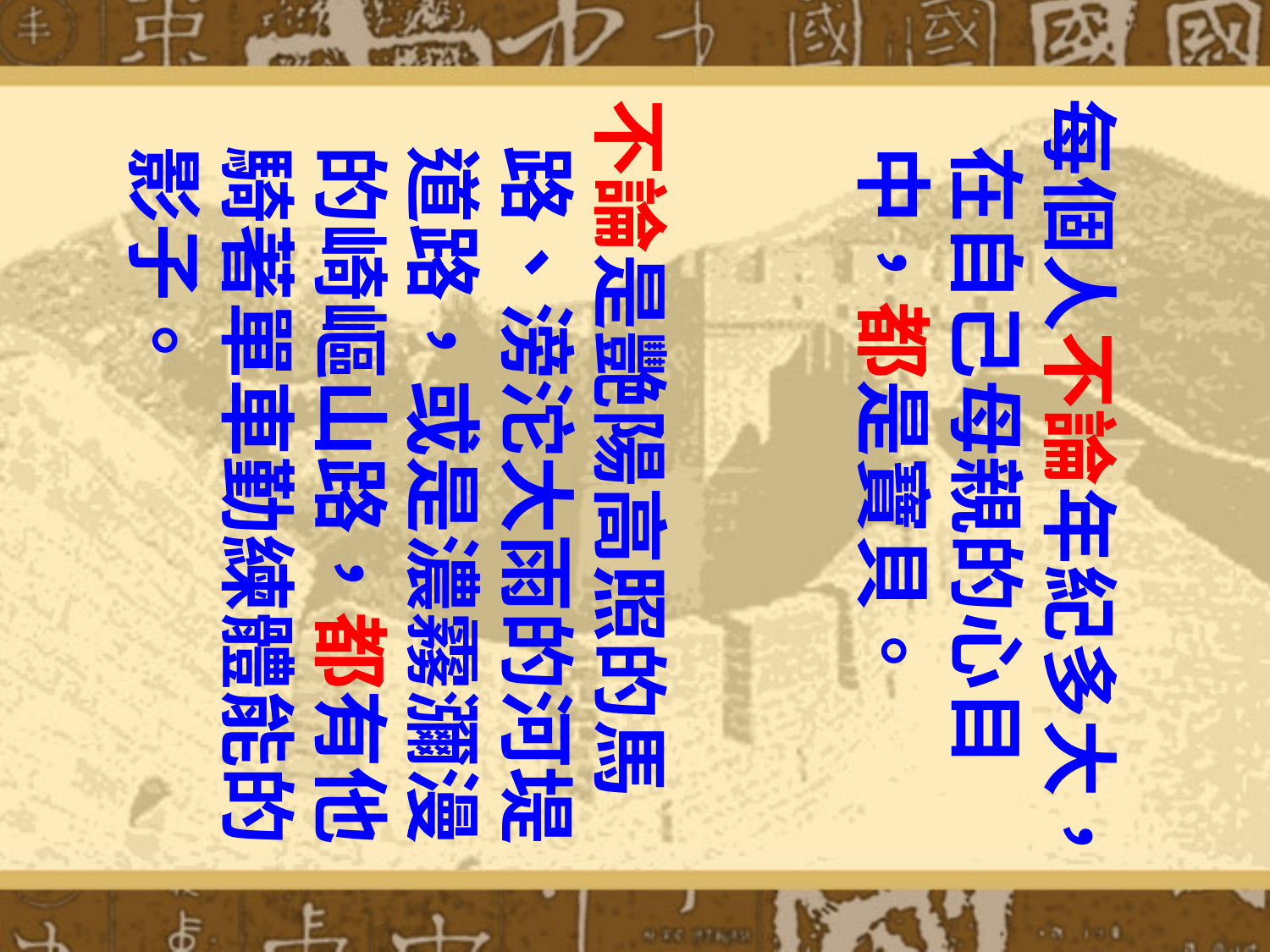

不論是艷陽高照的馬路、滂沱大雨的河堤道路，或是濃霧瀰漫的崎嶇山路，都有他騎著單車勤練體能的影子。
每個人不論年紀多大，在自己母親的心目中，都是寶貝。